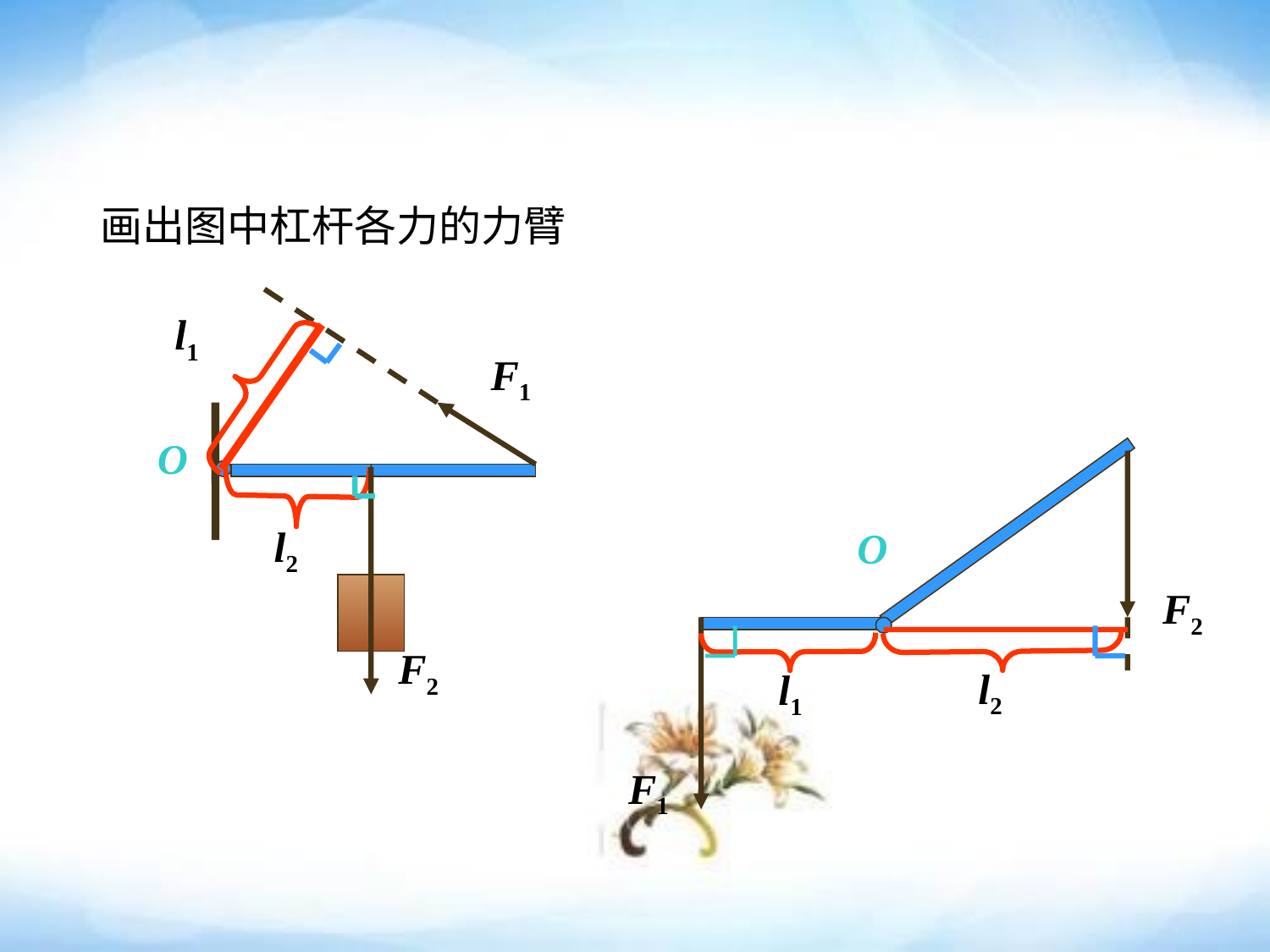

画出图中杠杆各力的力臂

l1

F1

O

l2
O

F2

F2
l2
l1
F1